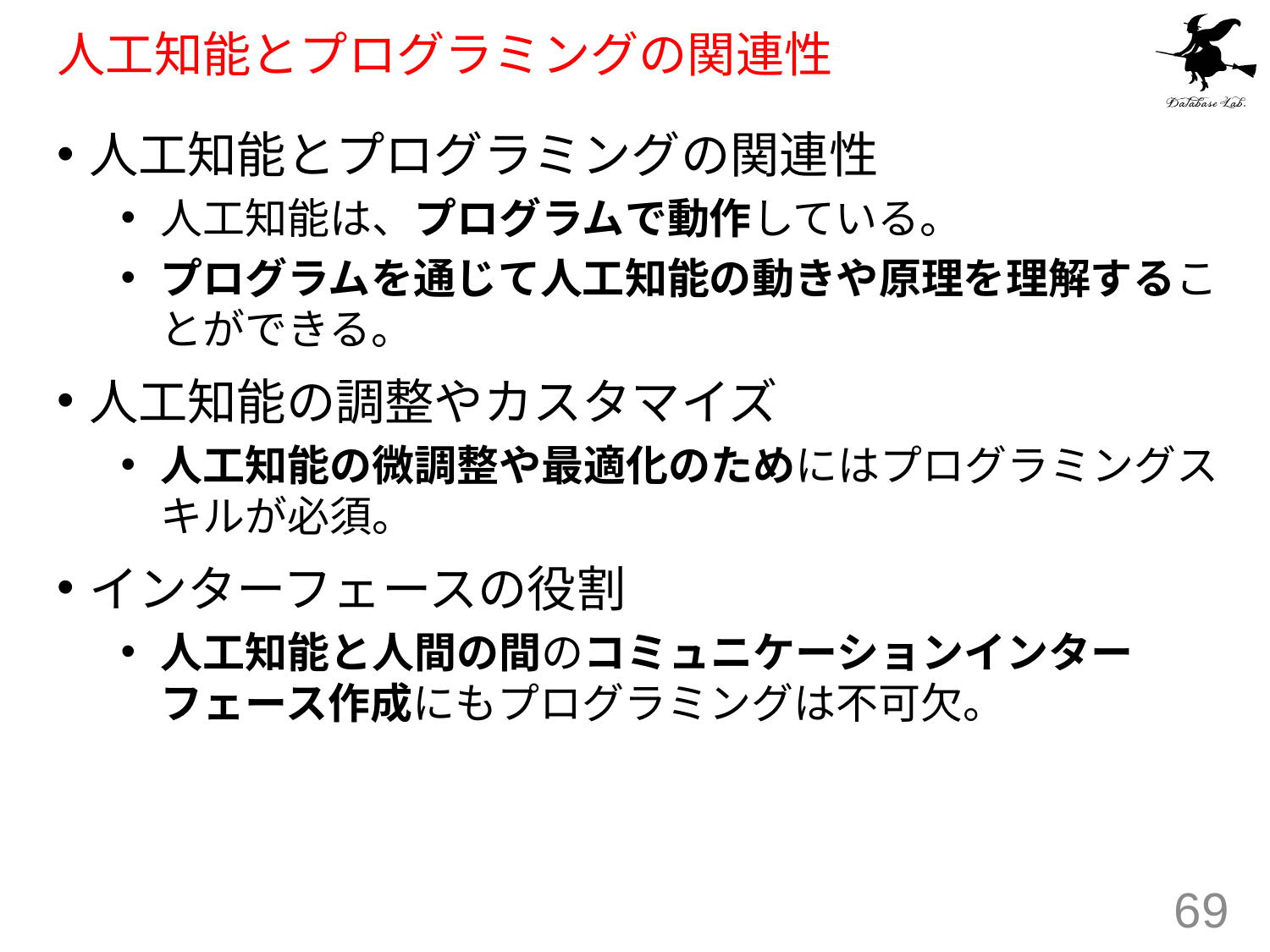

# 人工知能とプログラミングの関連性
人工知能とプログラミングの関連性
人工知能は、プログラムで動作している。
プログラムを通じて人工知能の動きや原理を理解することができる。
人工知能の調整やカスタマイズ
人工知能の微調整や最適化のためにはプログラミングスキルが必須。
インターフェースの役割
人工知能と人間の間のコミュニケーションインターフェース作成にもプログラミングは不可欠。

69